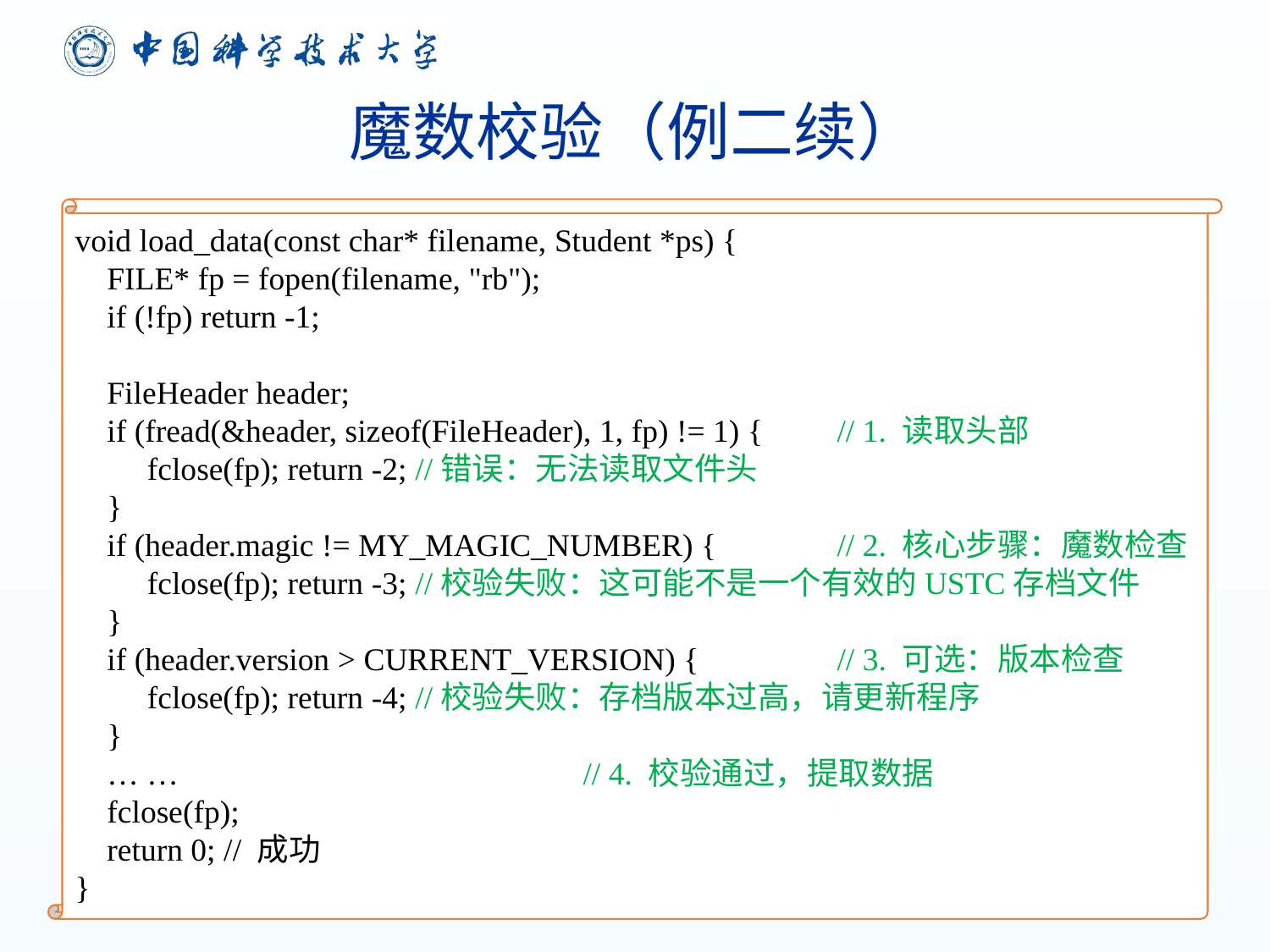

# 魔数校验（例二续）
void load_data(const char* filename, Student *ps) {
    FILE* fp = fopen(filename, "rb");
    if (!fp) return -1;

    FileHeader header;
    if (fread(&header, sizeof(FileHeader), 1, fp) != 1) {	// 1. 读取头部
         fclose(fp); return -2; //错误：无法读取文件头
    }
    if (header.magic != MY_MAGIC_NUMBER) {	// 2. 核心步骤：魔数检查
         fclose(fp); return -3; //校验失败：这可能不是一个有效的USTC存档文件
    }
    if (header.version > CURRENT_VERSION) {		// 3. 可选：版本检查
         fclose(fp); return -4; //校验失败：存档版本过高，请更新程序
    }
    … …				// 4. 校验通过，提取数据
    fclose(fp);
    return 0; // 成功
}